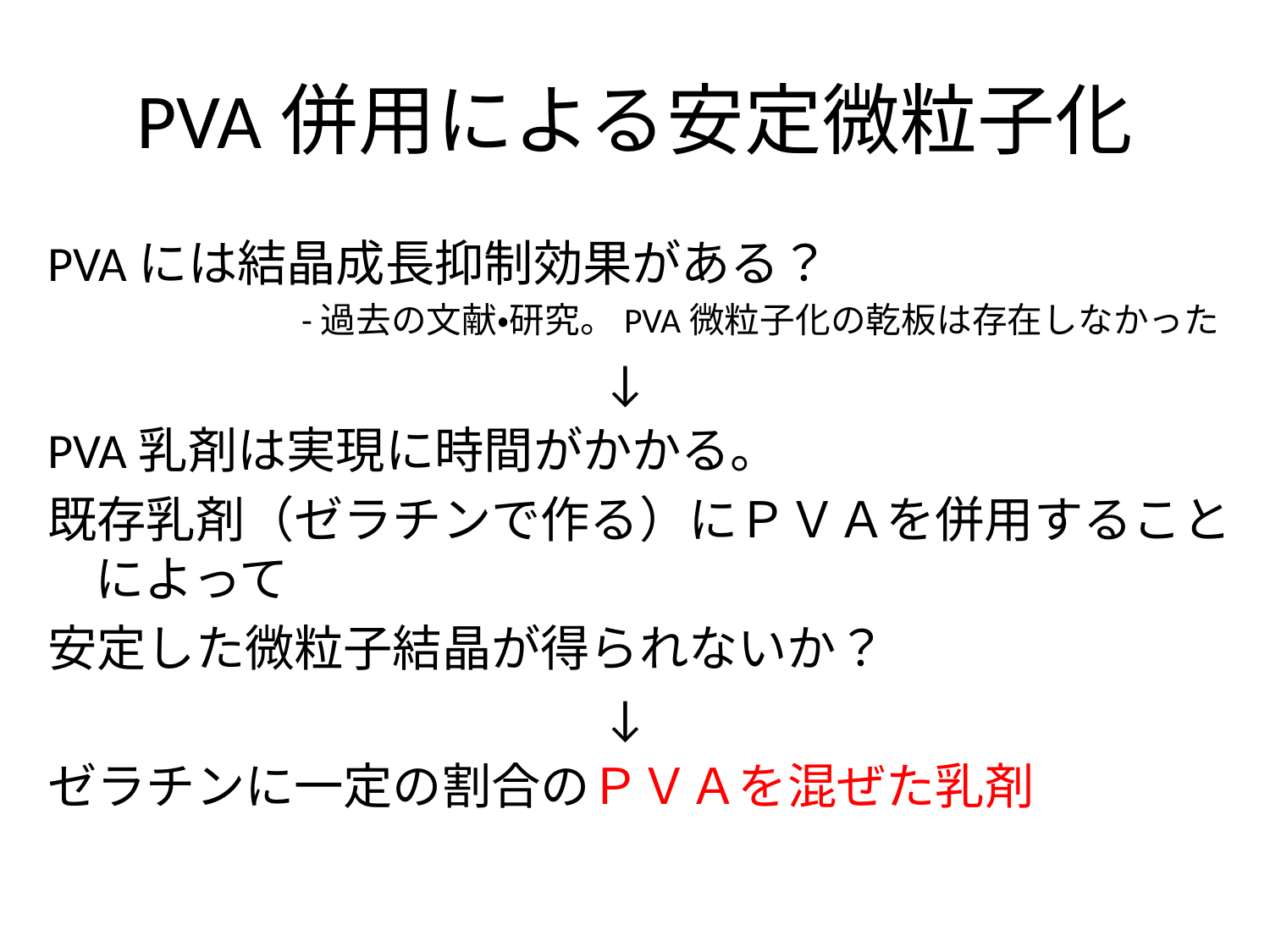

# PVA併用による安定微粒子化

PVAには結晶成長抑制効果がある？
		　　-過去の文献・研究。PVA微粒子化の乾板は存在しなかった
					↓
PVA乳剤は実現に時間がかかる。
既存乳剤（ゼラチンで作る）にＰＶＡを併用することによって
安定した微粒子結晶が得られないか？
					↓
ゼラチンに一定の割合のＰＶＡを混ぜた乳剤